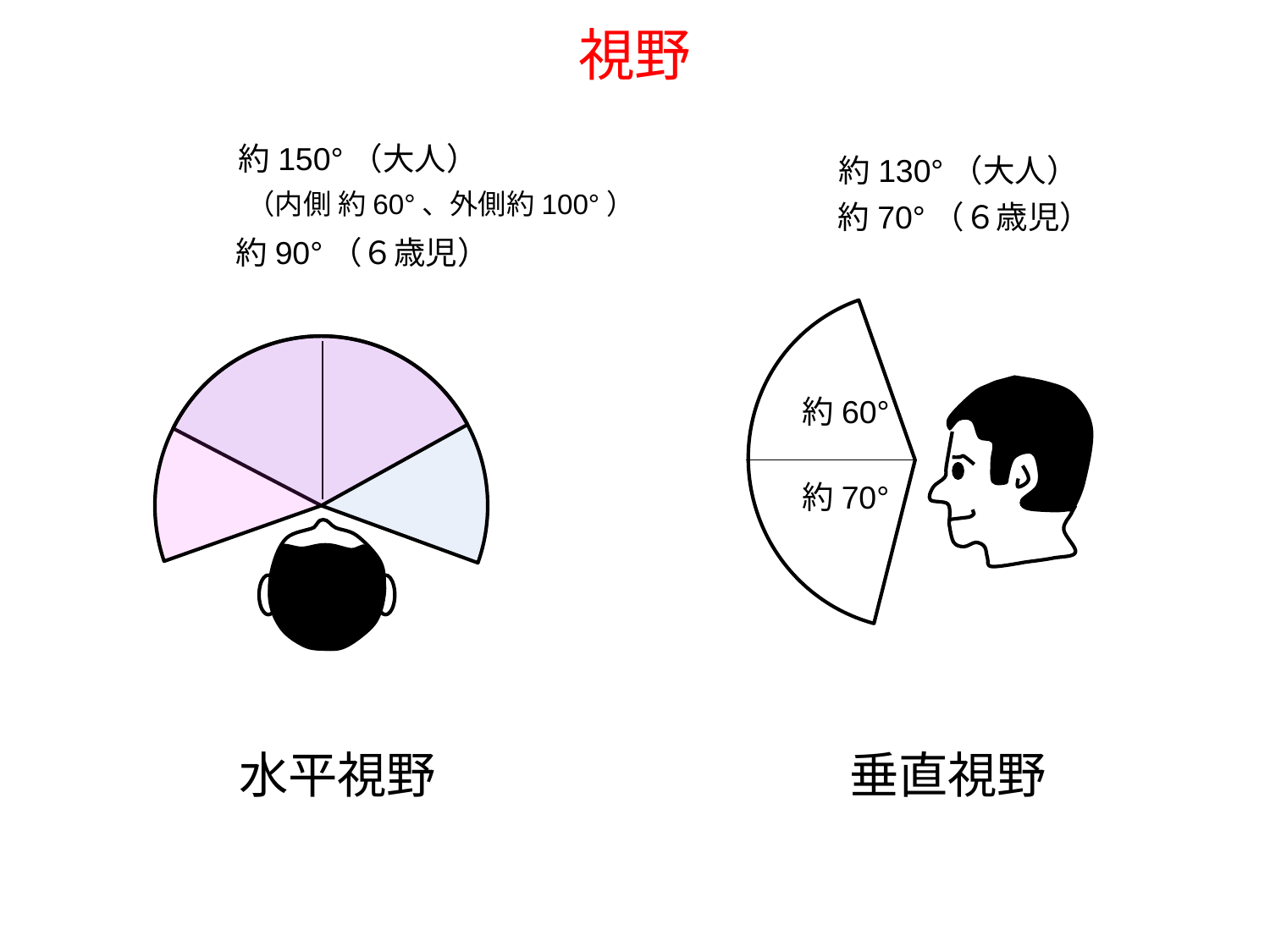

# 視野
約150°（大人）
約130°（大人）
（内側 約60°、外側約100°）
約70°（６歳児）
約90°（６歳児）

約60°
約70°

水平視野
垂直視野